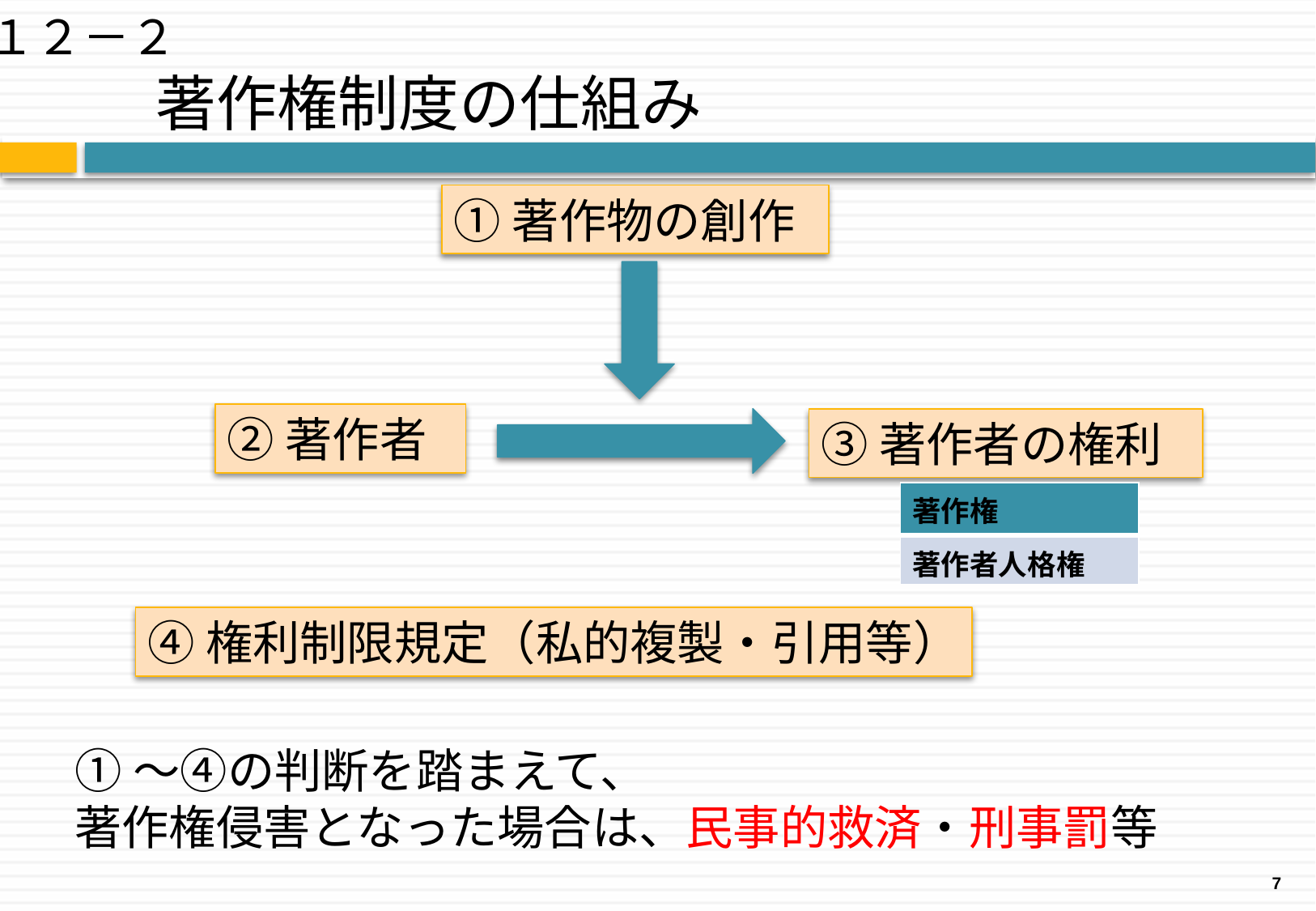

１２－２
# 著作権制度の仕組み
①著作物の創作

②著作者

③著作者の権利
| 著作権 |
| --- |
| 著作者人格権 |
④権利制限規定（私的複製・引用等）
①～④の判断を踏まえて、
著作権侵害となった場合は、民事的救済・刑事罰等
7